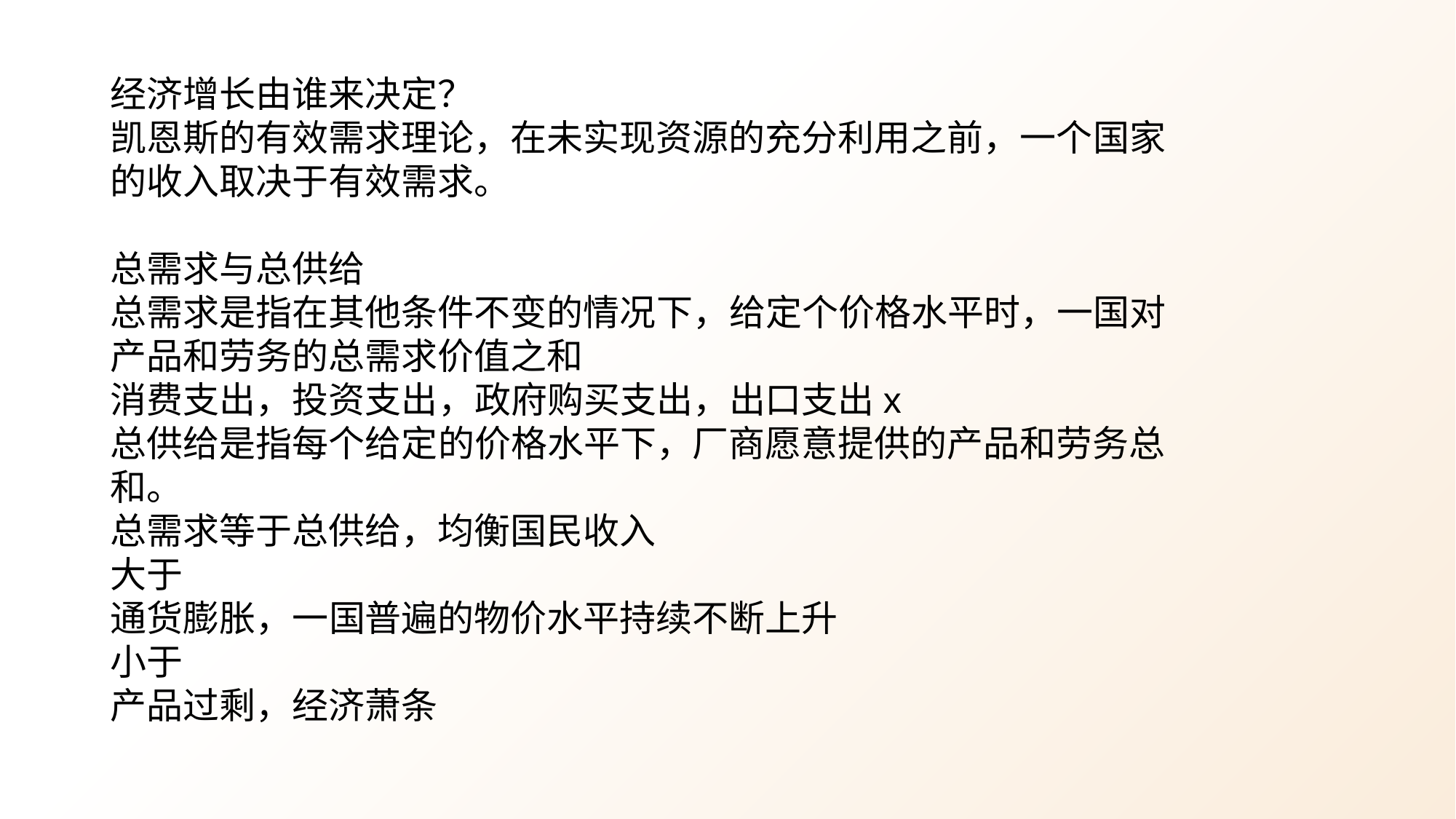

经济增长由谁来决定？
凯恩斯的有效需求理论，在未实现资源的充分利用之前，一个国家的收入取决于有效需求。

总需求与总供给
总需求是指在其他条件不变的情况下，给定个价格水平时，一国对产品和劳务的总需求价值之和
消费支出，投资支出，政府购买支出，出口支出x
总供给是指每个给定的价格水平下，厂商愿意提供的产品和劳务总和。
总需求等于总供给，均衡国民收入
大于
通货膨胀，一国普遍的物价水平持续不断上升
小于
产品过剩，经济萧条